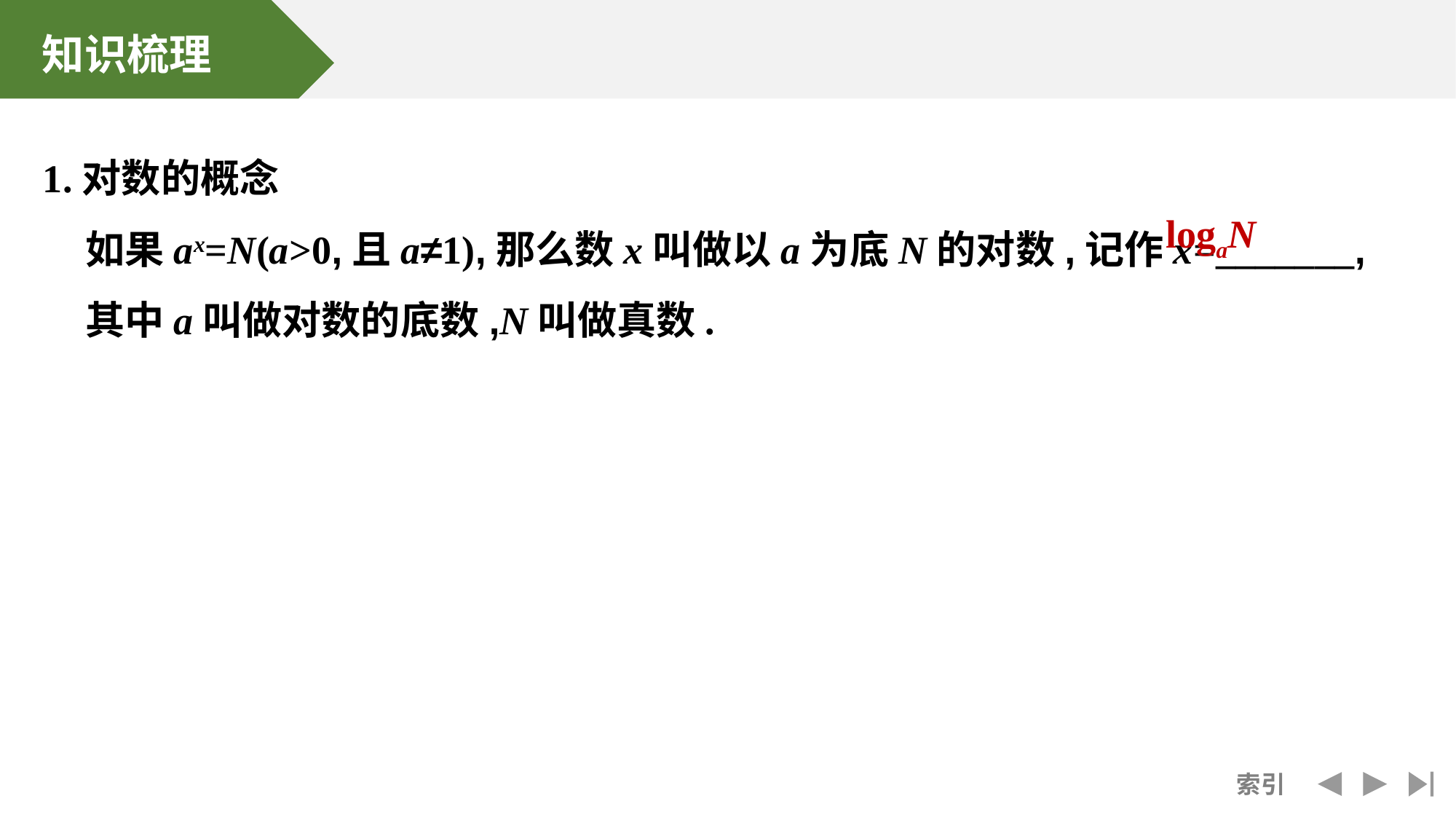

1.对数的概念
	如果ax=N(a>0,且a≠1),那么数x叫做以a为底N的对数,记作x=_______,其中a叫做对数的底数,N叫做真数.
logaN